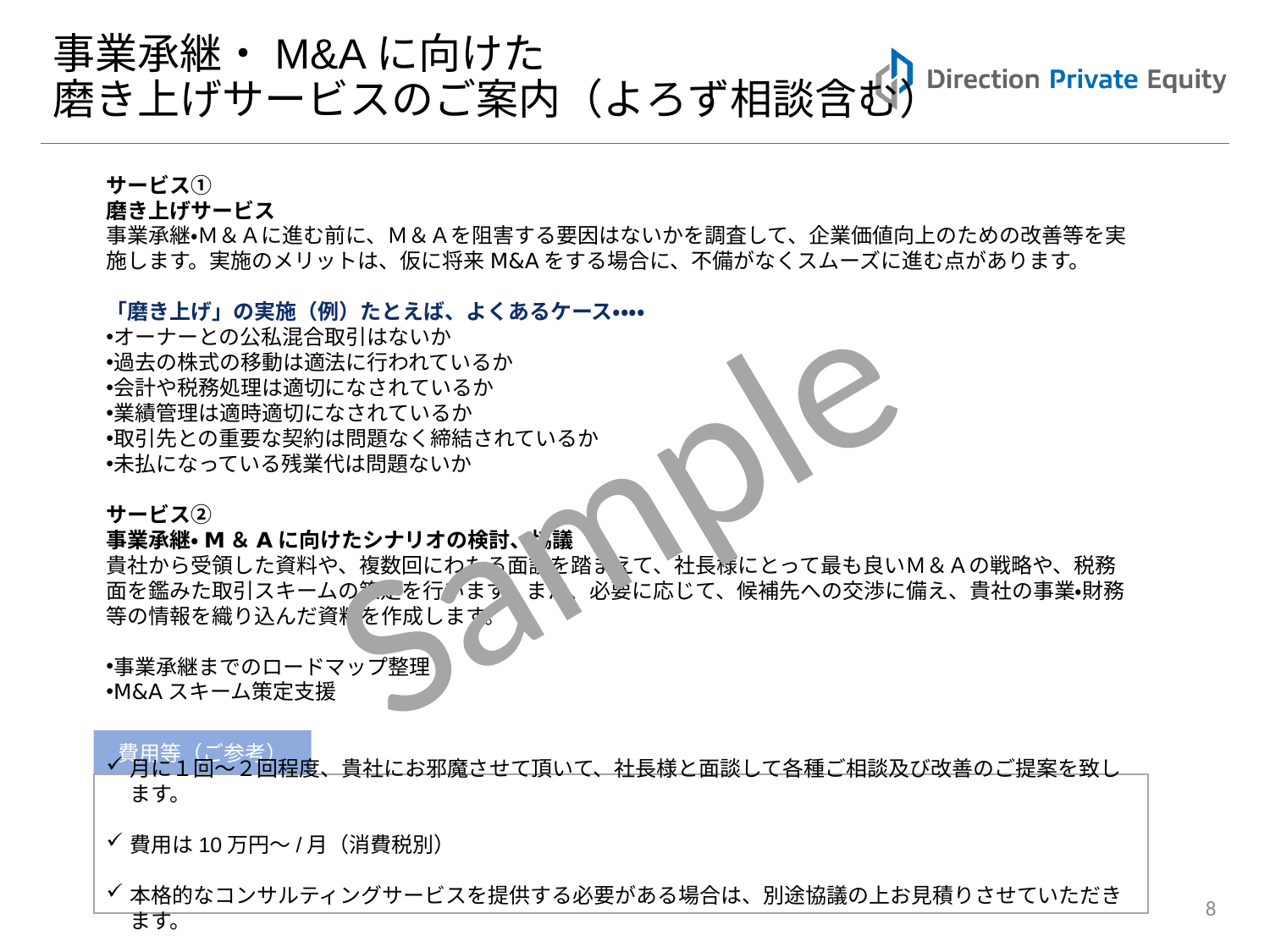

# 事業承継・M&Aに向けた 磨き上げサービスのご案内（よろず相談含む）
サービス①
磨き上げサービス
事業承継・Ｍ＆Ａに進む前に、Ｍ＆Ａを阻害する要因はないかを調査して、企業価値向上のための改善等を実施します。実施のメリットは、仮に将来M&Aをする場合に、不備がなくスムーズに進む点があります。

「磨き上げ」の実施（例）たとえば、よくあるケース・・・・
オーナーとの公私混合取引はないか
過去の株式の移動は適法に行われているか
会計や税務処理は適切になされているか
業績管理は適時適切になされているか
取引先との重要な契約は問題なく締結されているか
未払になっている残業代は問題ないか
サービス②
事業承継・M＆Aに向けたシナリオの検討、協議
貴社から受領した資料や、複数回にわたる面談を踏まえて、社長様にとって最も良いＭ＆Ａの戦略や、税務面を鑑みた取引スキームの策定を行います。また、必要に応じて、候補先への交渉に備え、貴社の事業・財務等の情報を織り込んだ資料を作成します。

事業承継までのロードマップ整理
M&Aスキーム策定支援
Sample
費用等（ご参考）
月に１回～２回程度、貴社にお邪魔させて頂いて、社長様と面談して各種ご相談及び改善のご提案を致します。

費用は10万円～/月（消費税別）

本格的なコンサルティングサービスを提供する必要がある場合は、別途協議の上お見積りさせていただきます。
8